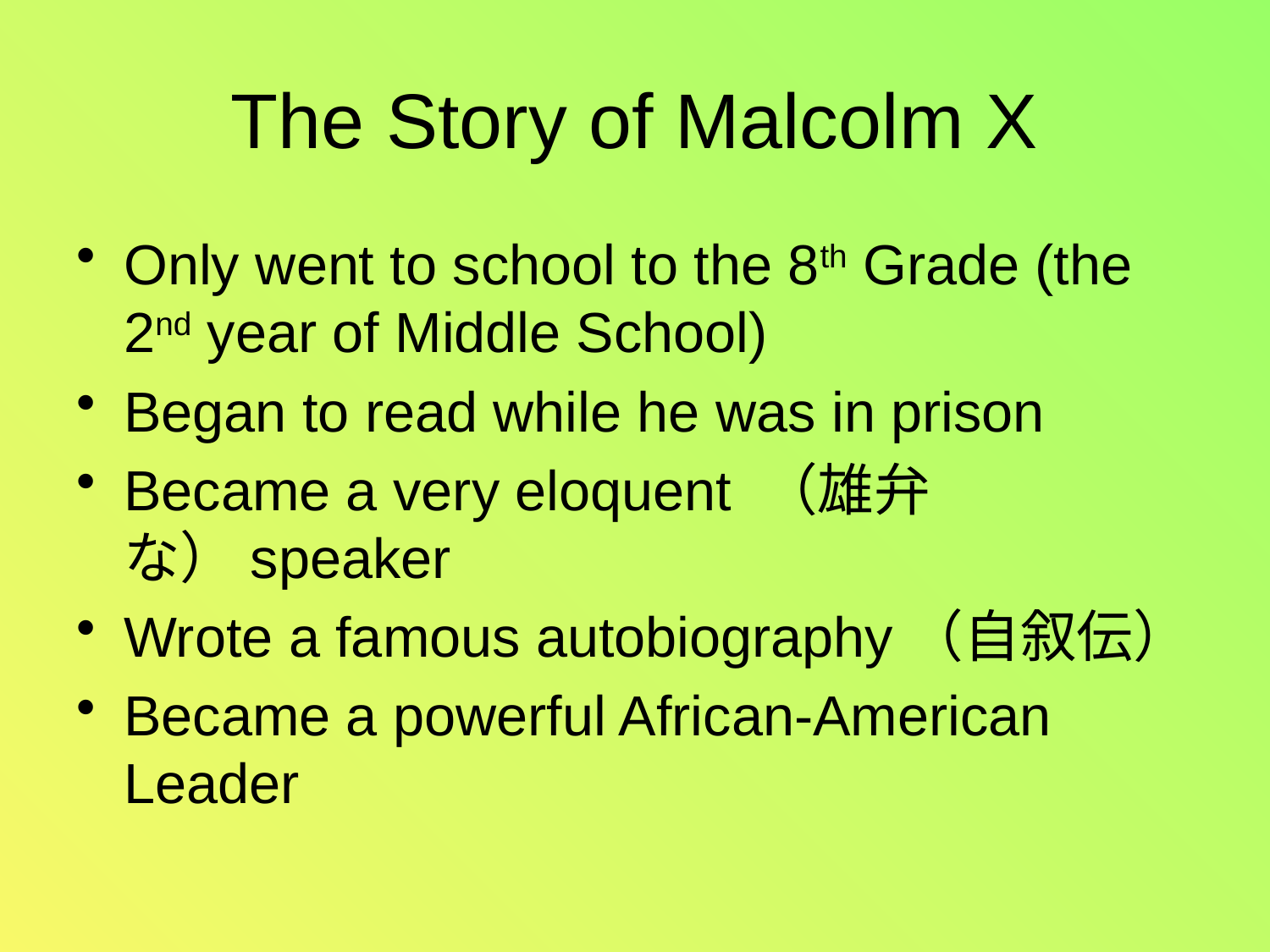

# The Story of Malcolm X
Only went to school to the 8th Grade (the 2nd year of Middle School)
Began to read while he was in prison
Became a very eloquent （雄弁な）speaker
Wrote a famous autobiography（自叙伝）
Became a powerful African-American Leader